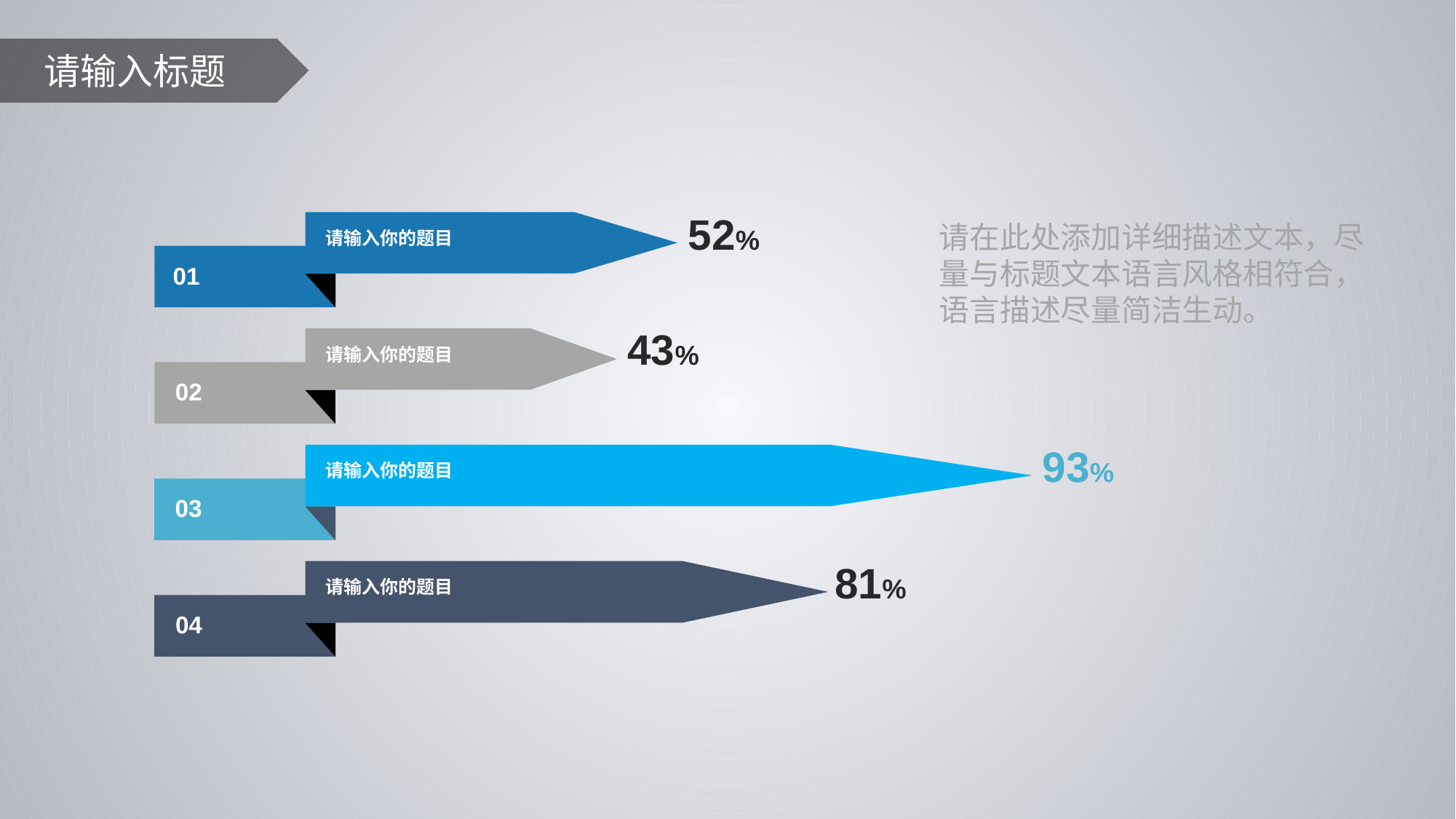

请输入标题
52%

请输入你的题目

01

43%

请输入你的题目

02

93%

请输入你的题目

03

81%

请输入你的题目

04

请在此处添加详细描述文本，尽量与标题文本语言风格相符合，语言描述尽量简洁生动。